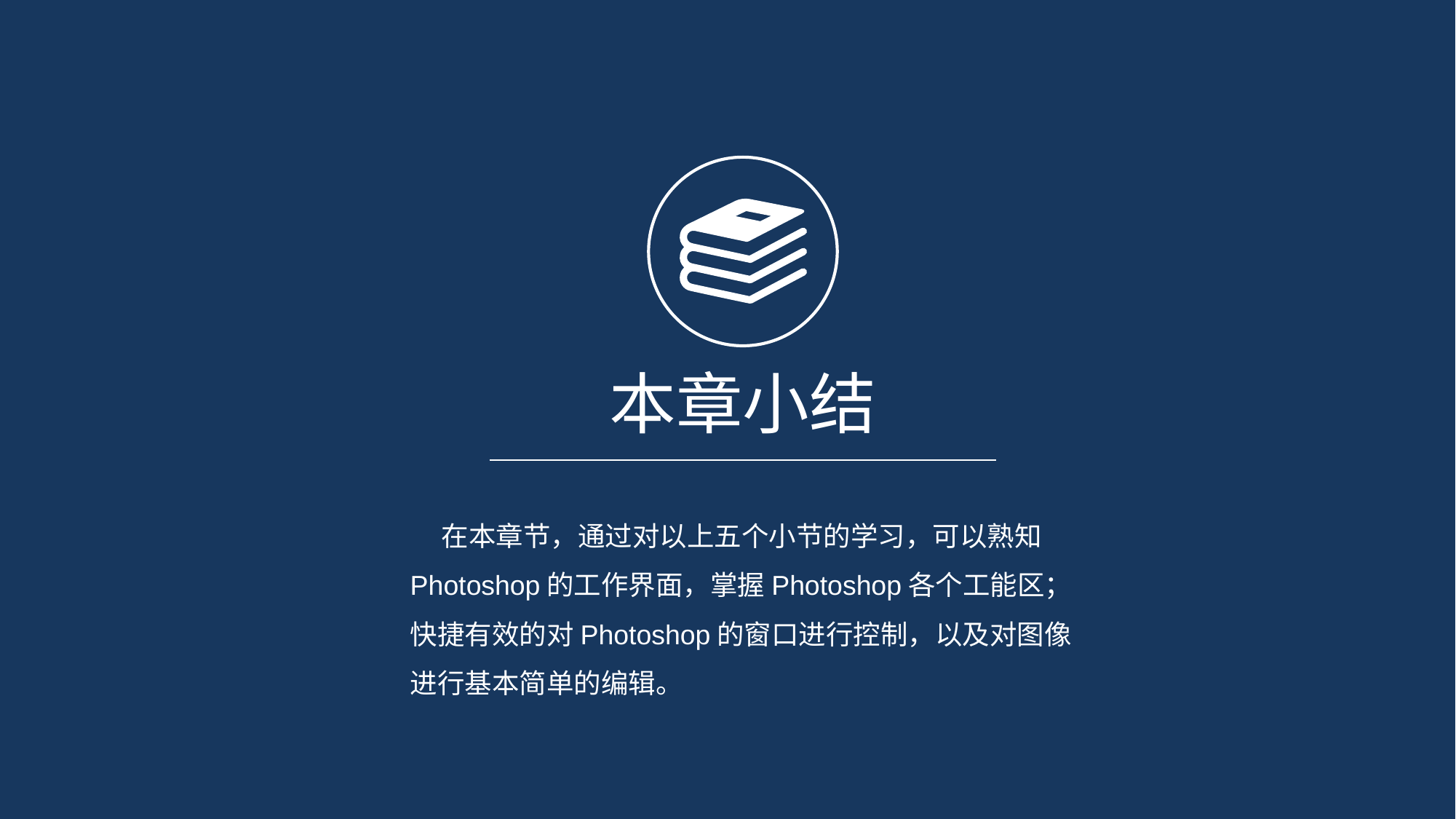

本章小结
    在本章节，通过对以上五个小节的学习，可以熟知Photoshop的工作界面，掌握Photoshop各个工能区；快捷有效的对Photoshop的窗口进行控制，以及对图像进行基本简单的编辑。